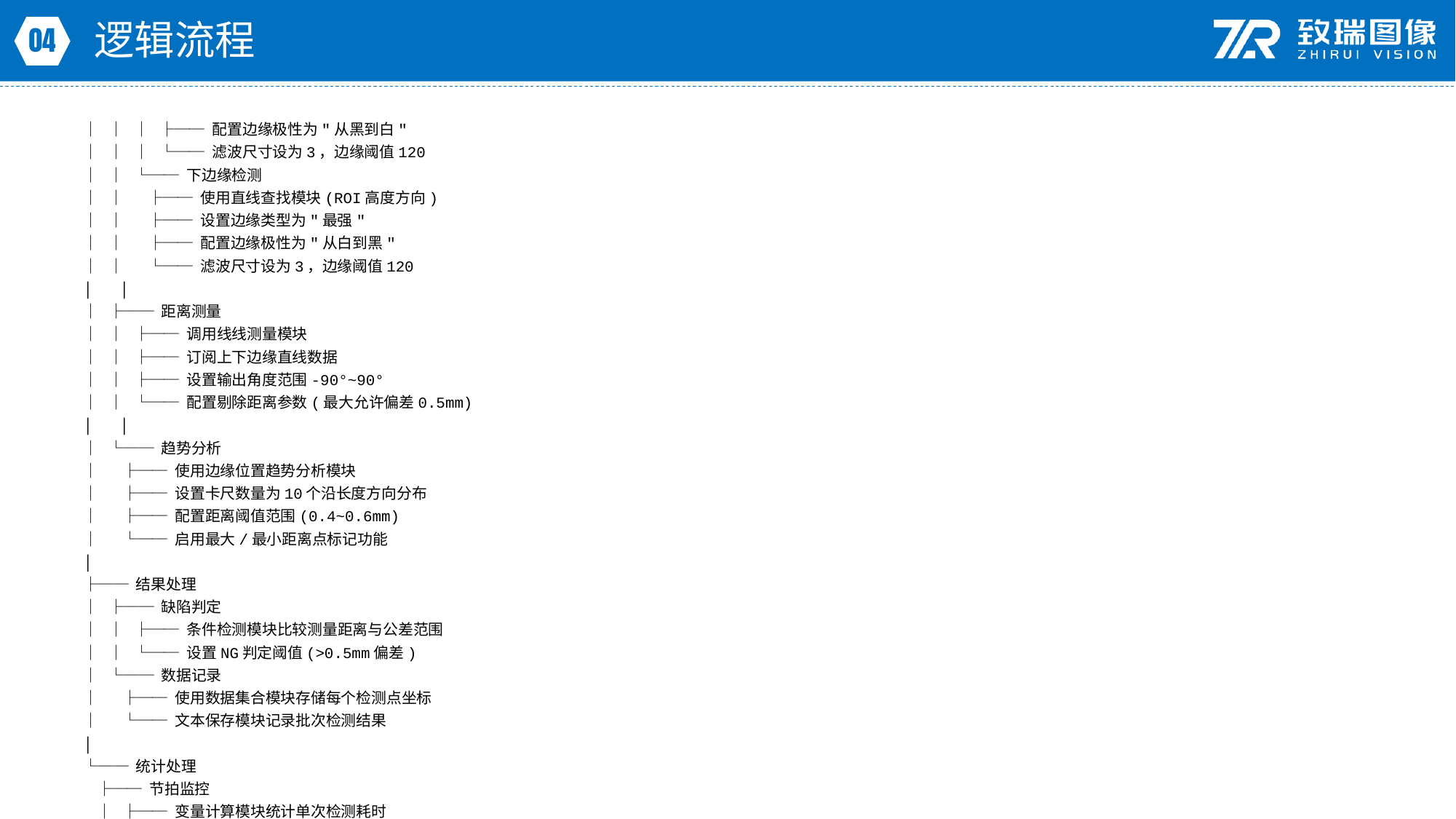

逻辑流程
04

│   │   │   ├── 配置边缘极性为"从黑到白"
│   │   │   └── 滤波尺寸设为3，边缘阈值120
│   │   └── 下边缘检测
│   │       ├── 使用直线查找模块(ROI高度方向)
│   │       ├── 设置边缘类型为"最强"
│   │       ├── 配置边缘极性为"从白到黑"
│   │       └── 滤波尺寸设为3，边缘阈值120
│   │
│   ├── 距离测量
│   │   ├── 调用线线测量模块
│   │   ├── 订阅上下边缘直线数据
│   │   ├── 设置输出角度范围-90°~90°
│   │   └── 配置剔除距离参数(最大允许偏差0.5mm)
│   │
│   └── 趋势分析
│       ├── 使用边缘位置趋势分析模块
│       ├── 设置卡尺数量为10个沿长度方向分布
│       ├── 配置距离阈值范围(0.4~0.6mm)
│       └── 启用最大/最小距离点标记功能
│
├── 结果处理
│   ├── 缺陷判定
│   │   ├── 条件检测模块比较测量距离与公差范围
│   │   └── 设置NG判定阈值(>0.5mm偏差)
│   └── 数据记录
│       ├── 使用数据集合模块存储每个检测点坐标
│       └── 文本保存模块记录批次检测结果
│
└── 统计处理
    ├── 节拍监控
    │   ├── 变量计算模块统计单次检测耗时
    │   └── 设置报警阈值(>1.7s/件触发预警)
    │
    └── 质量分析
        ├── 数据集合模块汇总35件/分钟检测数据
        ├── 变量计算模块计算CPK过程能力指数
        └── 格式化模块生成质检报告(包含最大/最小/平均偏差值)